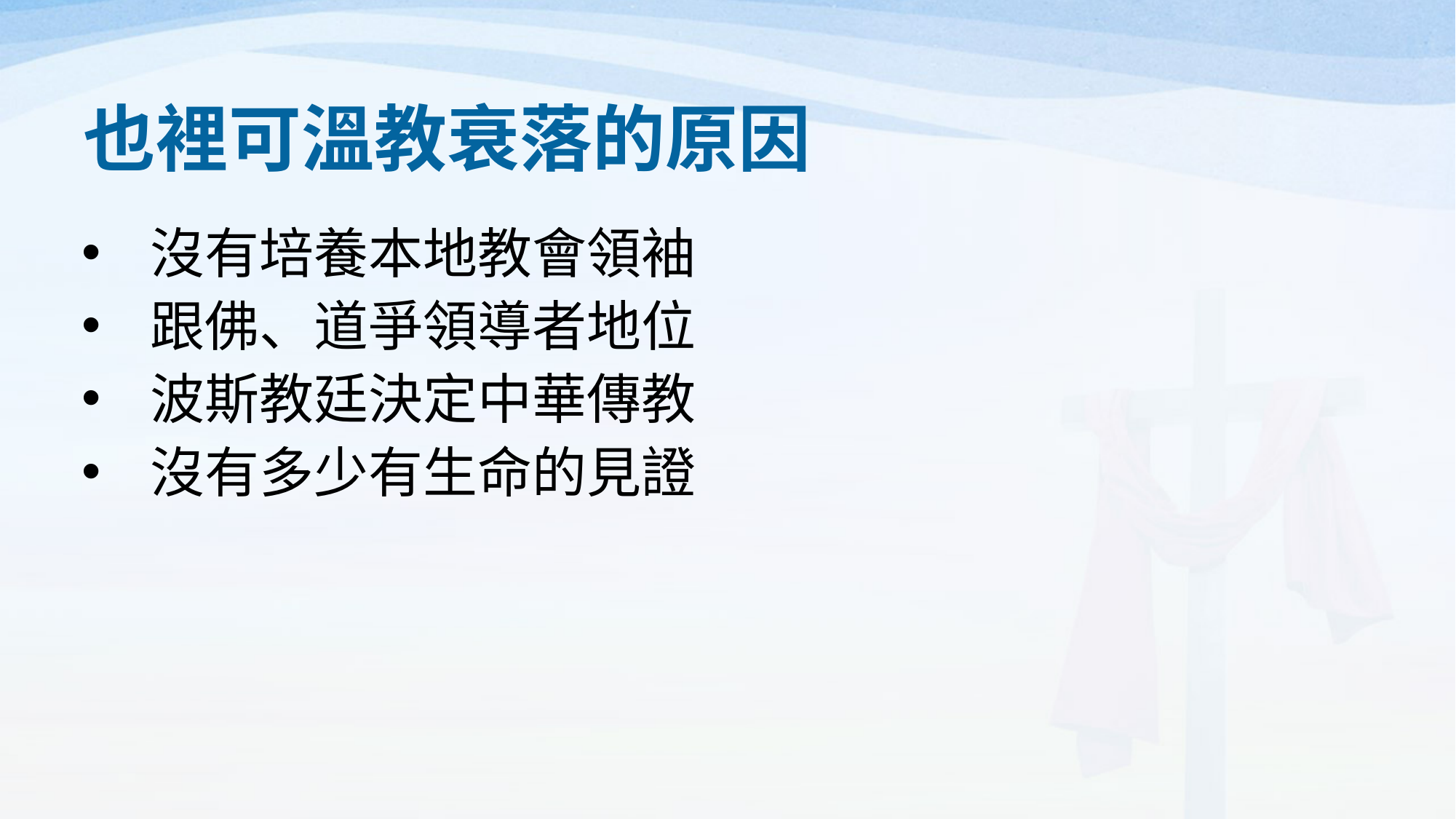

# 也裡可溫教衰落的原因
沒有培養本地教會領袖
跟佛、道爭領導者地位
波斯教廷決定中華傳教
沒有多少有生命的見證